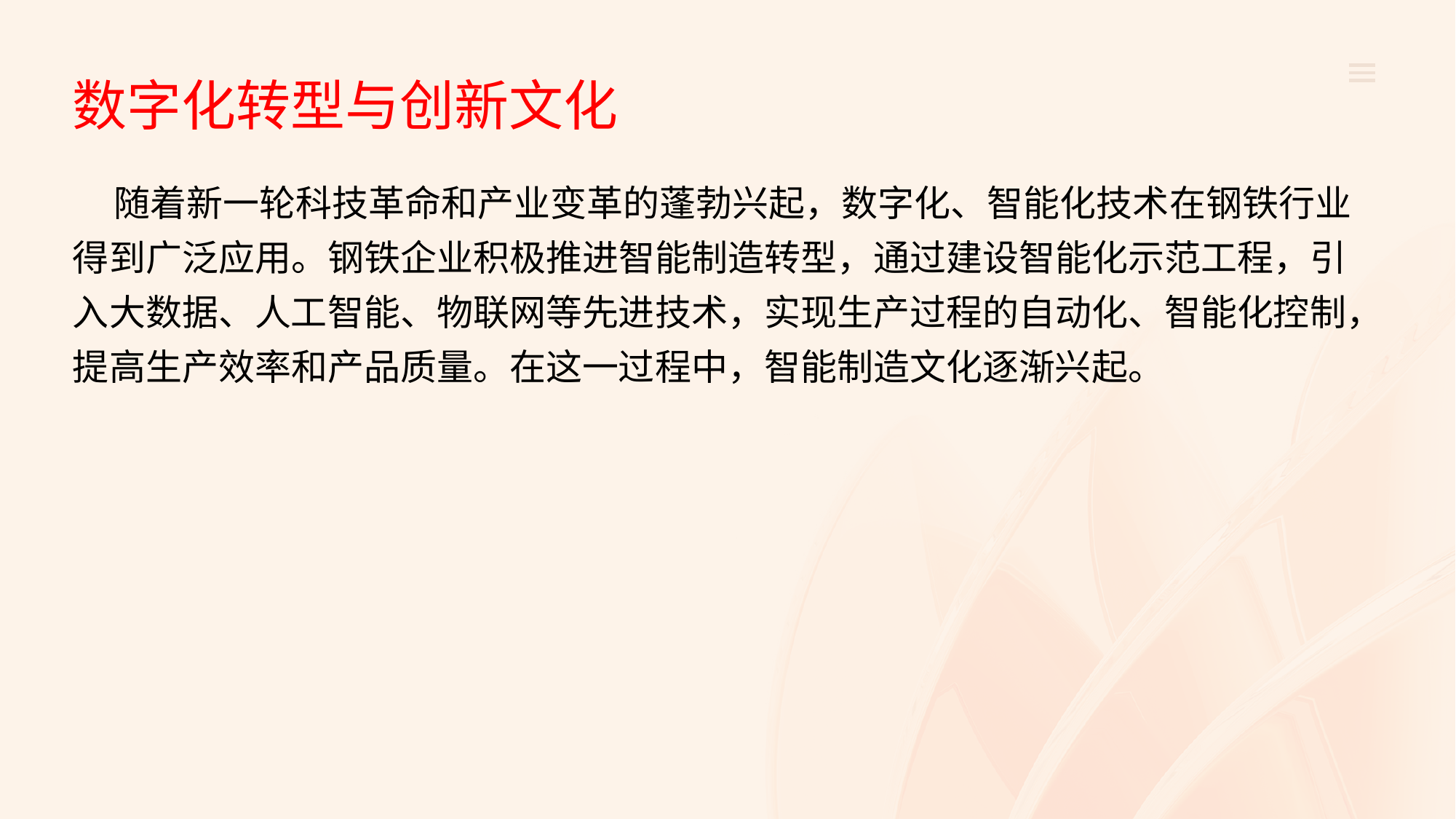

数字化转型与创新文化
    随着新一轮科技革命和产业变革的蓬勃兴起，数字化、智能化技术在钢铁行业得到广泛应用。钢铁企业积极推进智能制造转型，通过建设智能化示范工程，引入大数据、人工智能、物联网等先进技术，实现生产过程的自动化、智能化控制，提高生产效率和产品质量。在这一过程中，智能制造文化逐渐兴起。